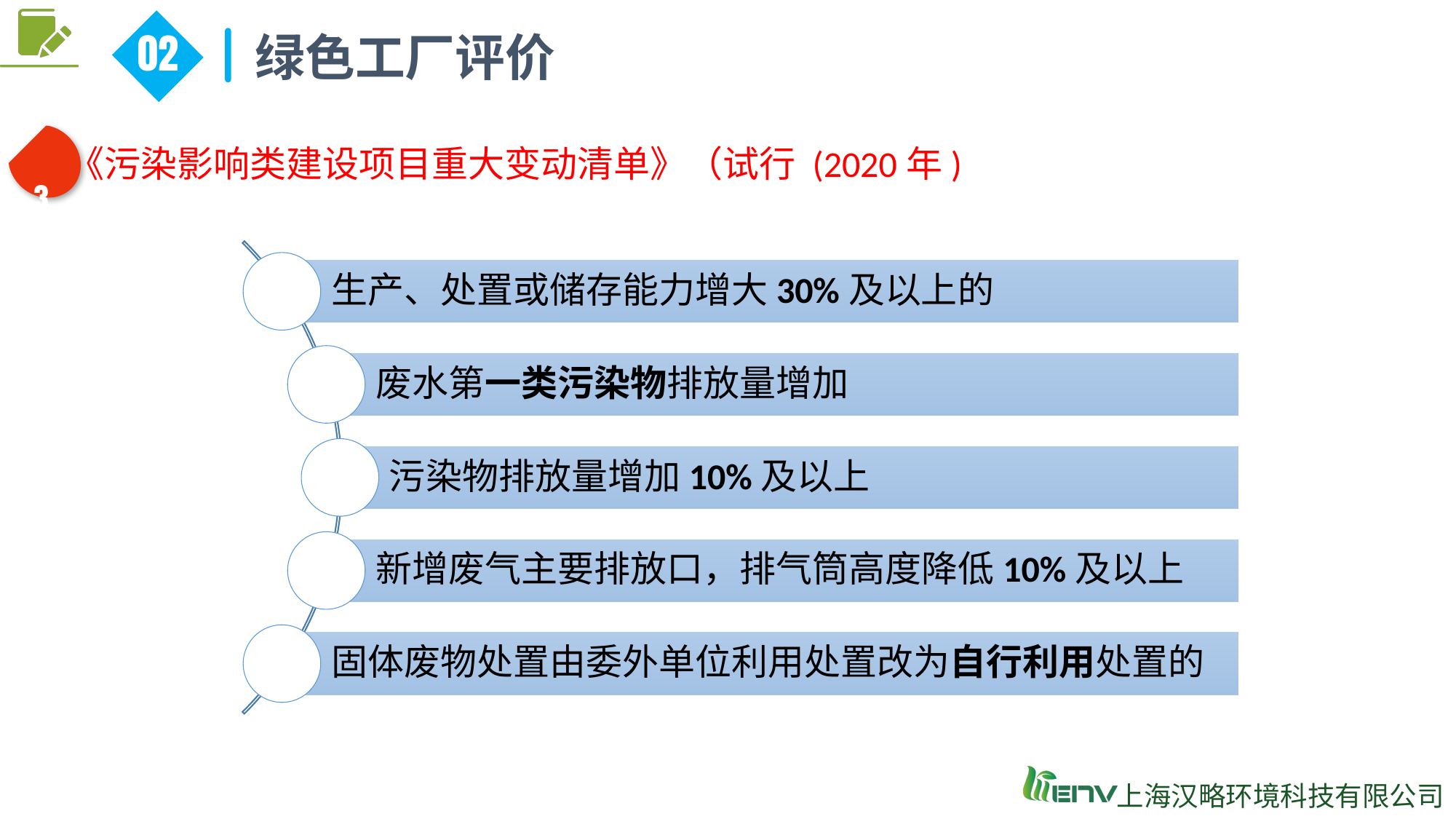

绿色工厂评价

02

  3
《污染影响类建设项目重大变动清单》（试行 (2020年)
第五条
生产、处置或储存能力增大30%及以上的
废水第一类污染物排放量增加
污染物排放量增加10%及以上
新增废气主要排放口，排气筒高度降低10%及以上
固体废物处置由委外单位利用处置改为自行利用处置的